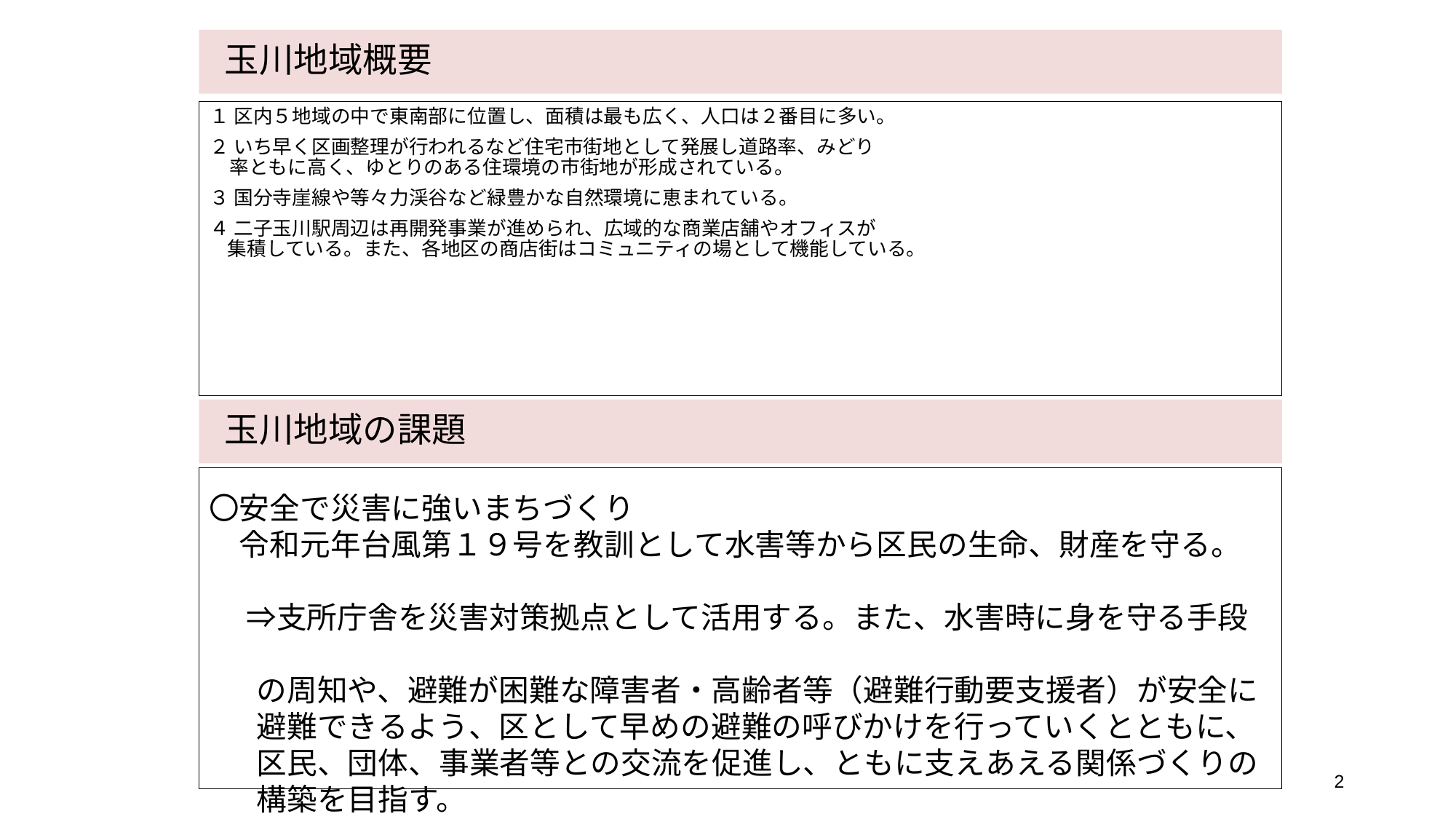

玉川地域概要
# １ 区内５地域の中で東南部に位置し、面積は最も広く、人口は２番目に多い。 ２ いち早く区画整理が行われるなど住宅市街地として発展し道路率、みどり　　 　率ともに高く、ゆとりのある住環境の市街地が形成されている。　 ３ 国分寺崖線や等々力渓谷など緑豊かな自然環境に恵まれている。 ４ 二子玉川駅周辺は再開発事業が進められ、広域的な商業店舗やオフィスが 集積している。また、各地区の商店街はコミュニティの場として機能している。
玉川地域の課題

〇安全で災害に強いまちづくり
　令和元年台風第１９号を教訓として水害等から区民の生命、財産を守る。

　 ⇒支所庁舎を災害対策拠点として活用する。また、水害時に身を守る手段
      の周知や、避難が困難な障害者・高齢者等（避難行動要支援者）が安全に
      避難できるよう、区として早めの避難の呼びかけを行っていくとともに、
      区民、団体、事業者等との交流を促進し、ともに支えあえる関係づくりの
      構築を目指す。
2